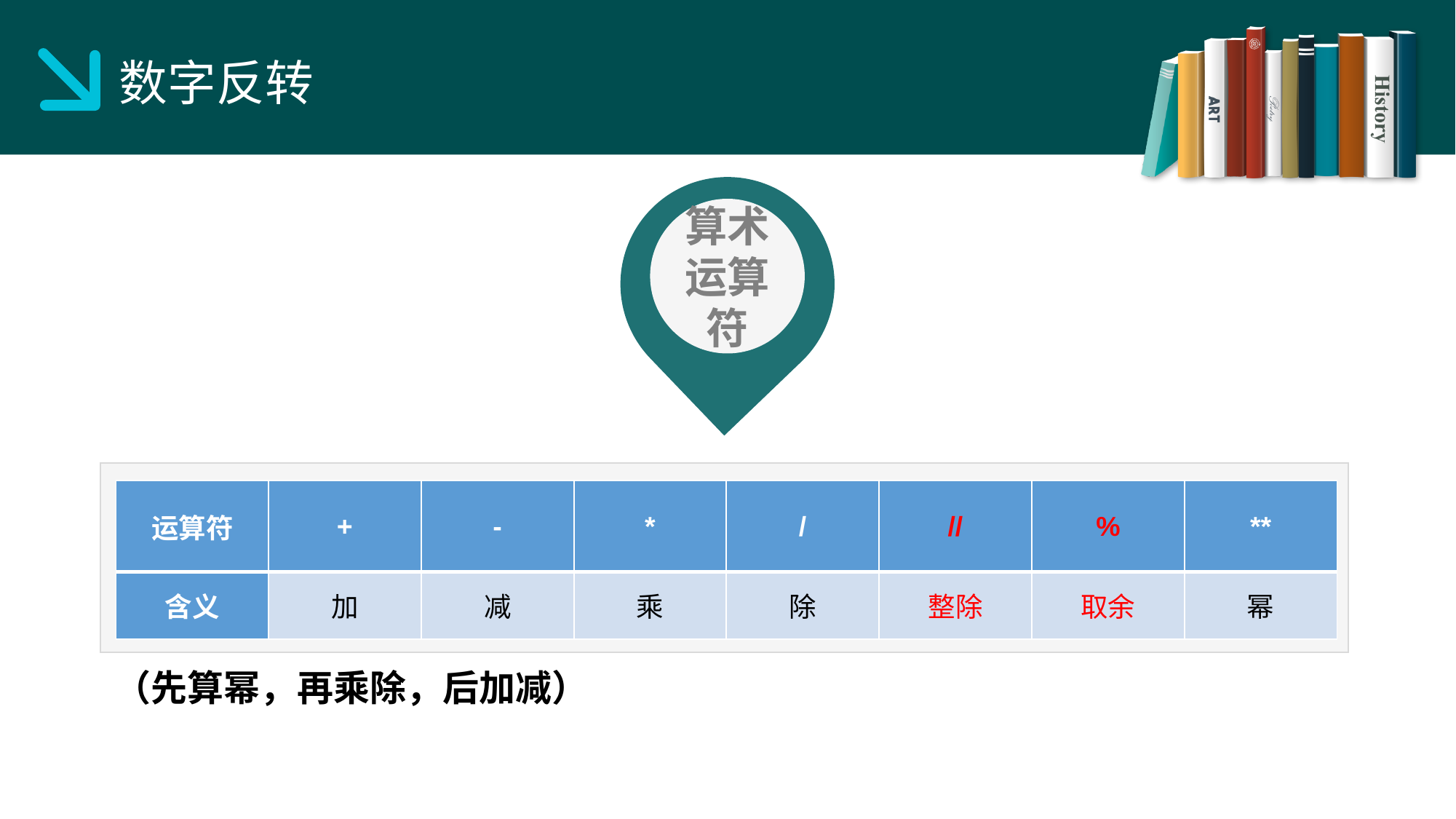

数字反转

算术运算符

| 运算符 | + | - | \* | / | // | % | \*\* |
| --- | --- | --- | --- | --- | --- | --- | --- |
| 含义 | 加 | 减 | 乘 | 除 | 整除 | 取余 | 幂 |
（先算幂，再乘除，后加减）